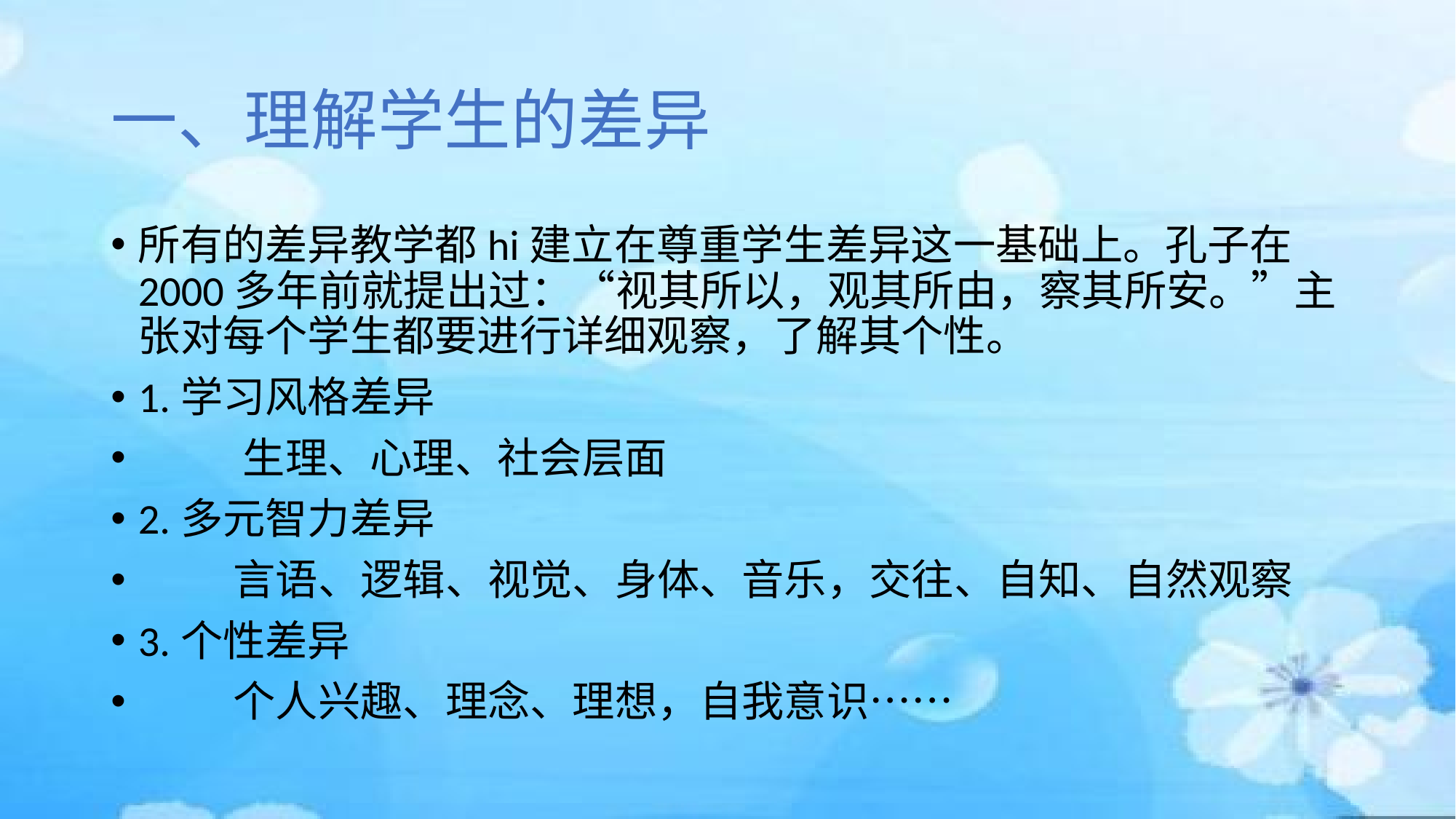

# 一、理解学生的差异
所有的差异教学都hi建立在尊重学生差异这一基础上。孔子在2000多年前就提出过：“视其所以，观其所由，察其所安。”主张对每个学生都要进行详细观察，了解其个性。
1.学习风格差异
          生理、心理、社会层面
2.多元智力差异
         言语、逻辑、视觉、身体、音乐，交往、自知、自然观察
3.个性差异
         个人兴趣、理念、理想，自我意识……